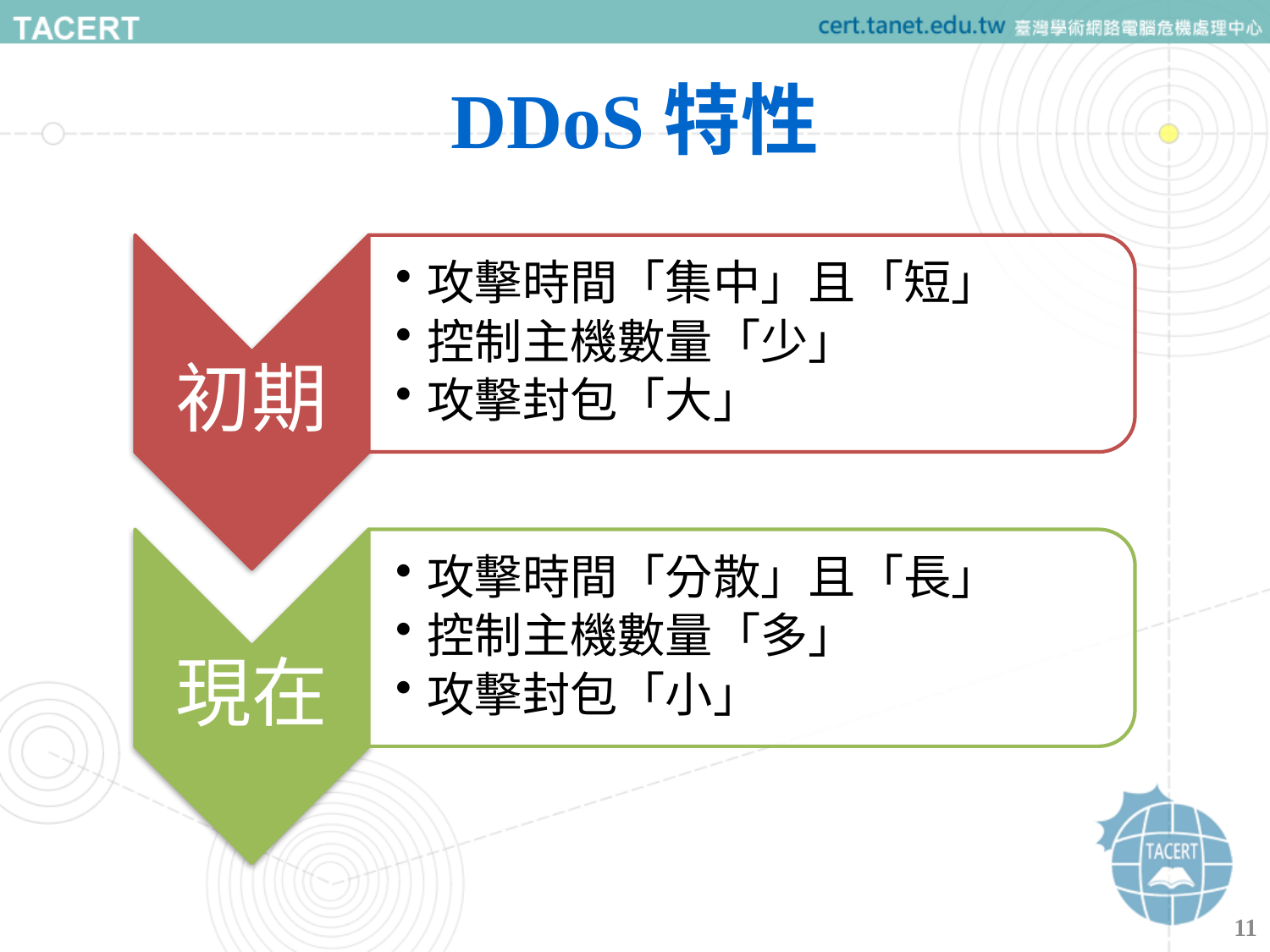

# DDoS特性
初期
攻擊時間「集中」且「短」
控制主機數量「少」
攻擊封包「大」
現在
攻擊時間「分散」且「長」
控制主機數量「多」
攻擊封包「小」
11